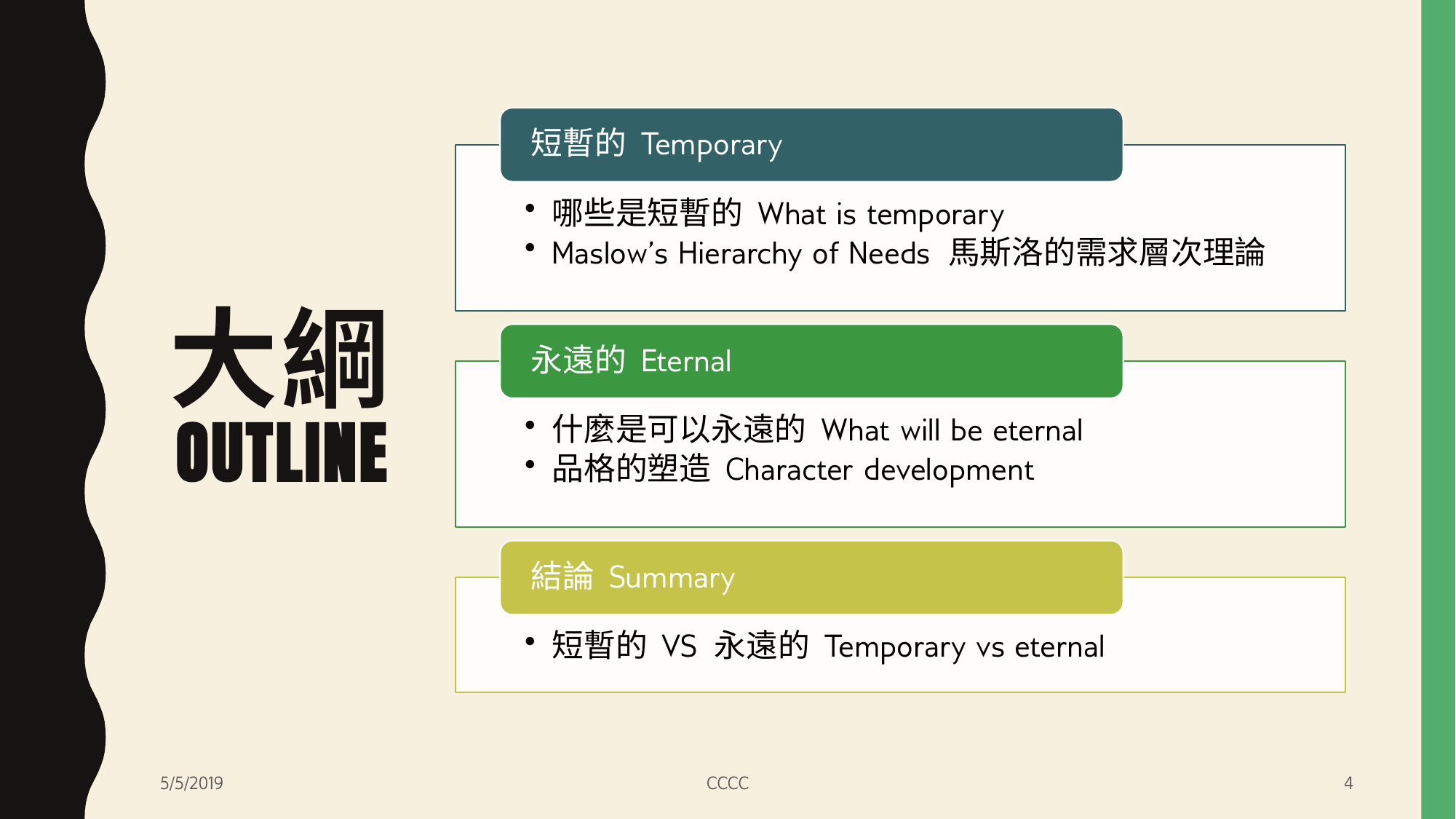

哪些是短暫的 What is temporary
Maslow’s Hierarchy of Needs 馬斯洛的需求層次理論
短暫的 Temporary
什麼是可以永遠的 What will be eternal
品格的塑造 Character development
永遠的 Eternal
短暫的 VS 永遠的 Temporary vs eternal
結論 Summary
# 大綱 Outline
5/5/2019
CCCC
4